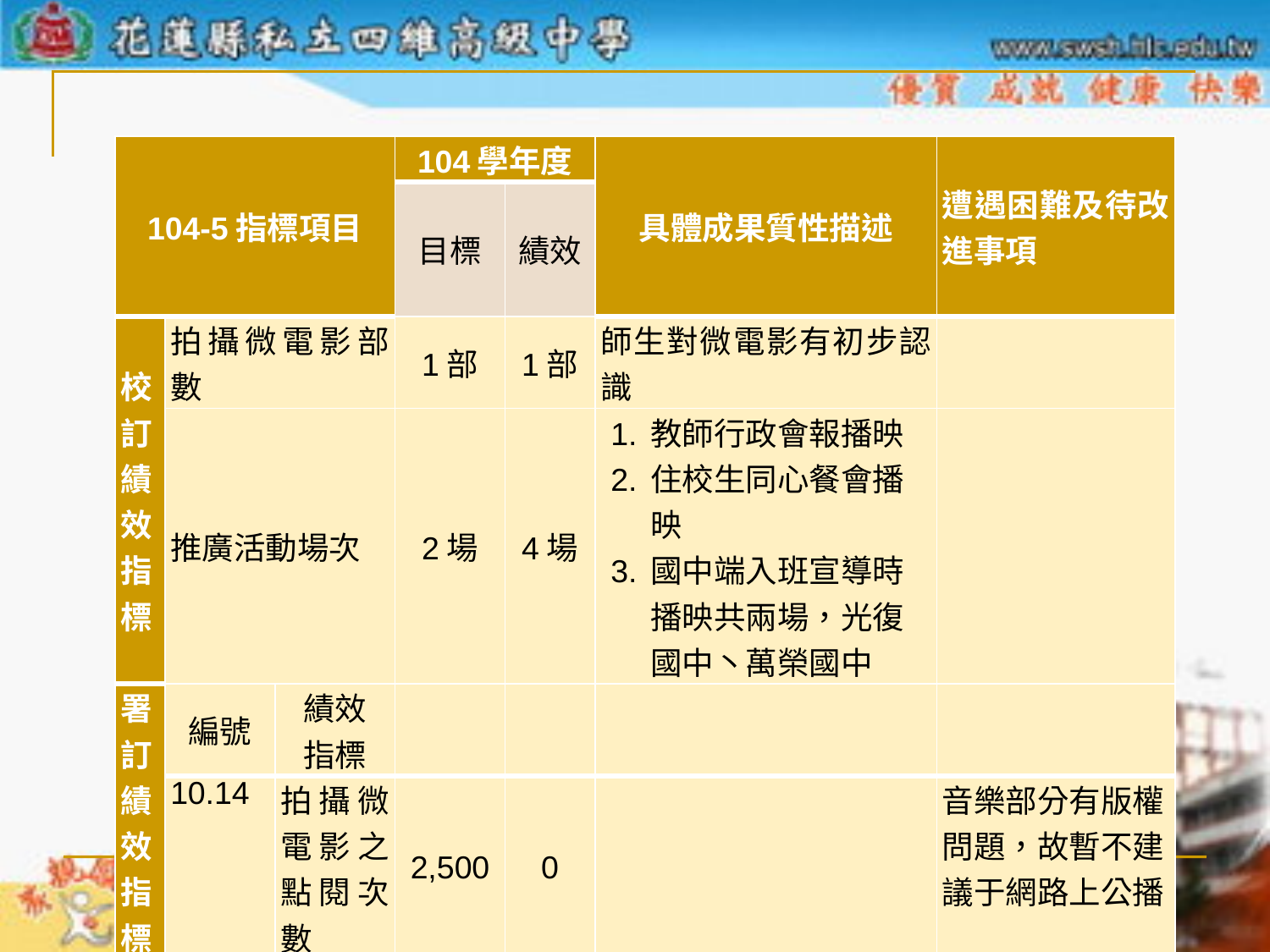

| 104-5指標項目 |  |  | 104學年度 |  | 具體成果質性描述 | 遭遇困難及待改進事項 |
| --- | --- | --- | --- | --- | --- | --- |
|  |  |  | 目標 | 績效 |  |  |
| 校訂績效指標 | 拍攝微電影部數 |  | 1部 | 1部 | 師生對微電影有初步認識 |  |
|  | 推廣活動場次 |  | 2場 | 4場 | 教師行政會報播映 住校生同心餐會播映 國中端入班宣導時播映共兩場，光復國中丶萬榮國中 |  |
| 署訂績效指標 | 編號 | 績效 指標 |  |  |  |  |
|  | 10.14 | 拍攝微電影之點閱次數 | 2,500 | 0 |  | 音樂部分有版權問題，故暫不建議于網路上公播 |
P58